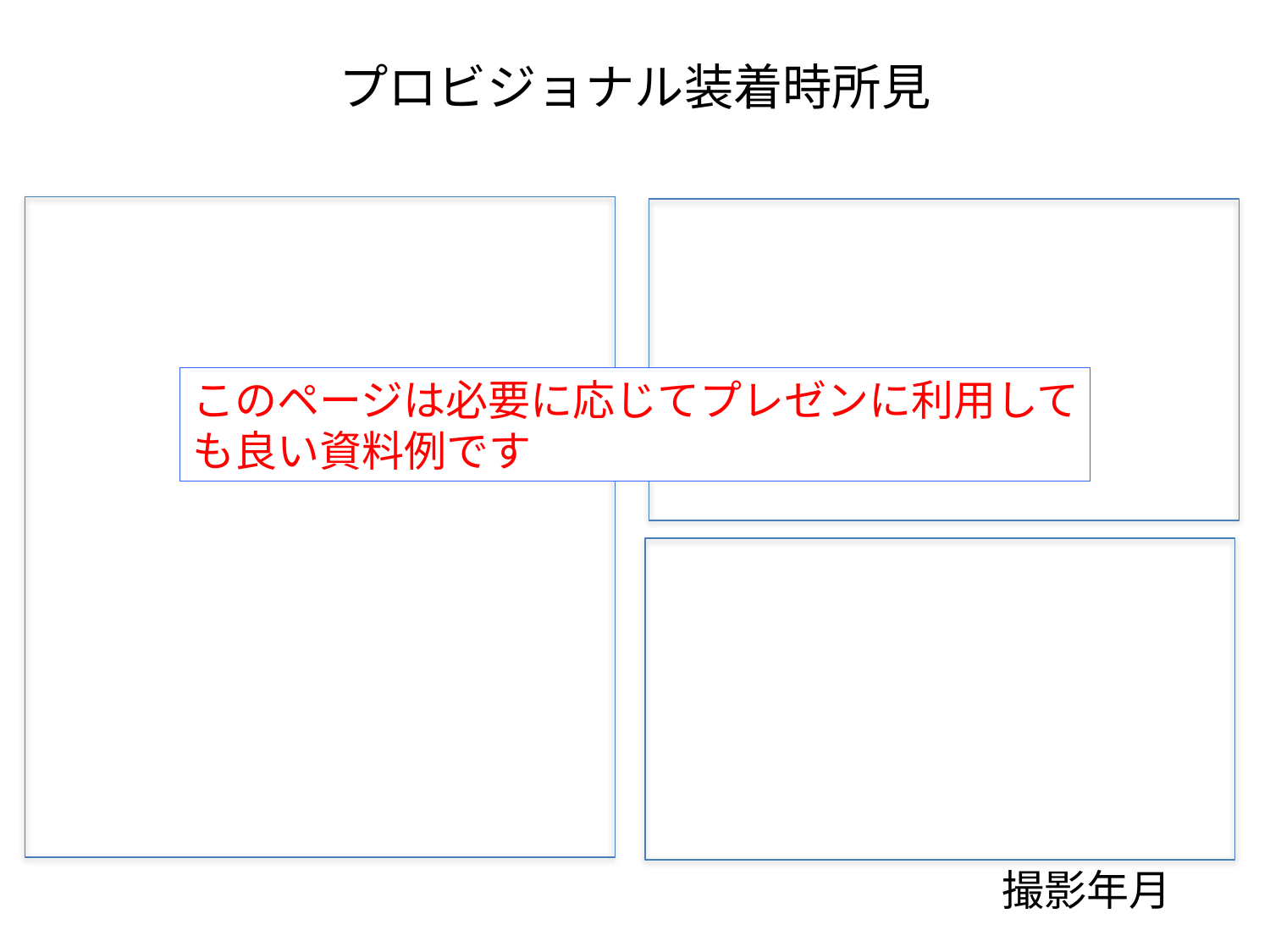

プロビジョナル装着時所見

このページは必要に応じてプレゼンに利用しても良い資料例です

撮影年月